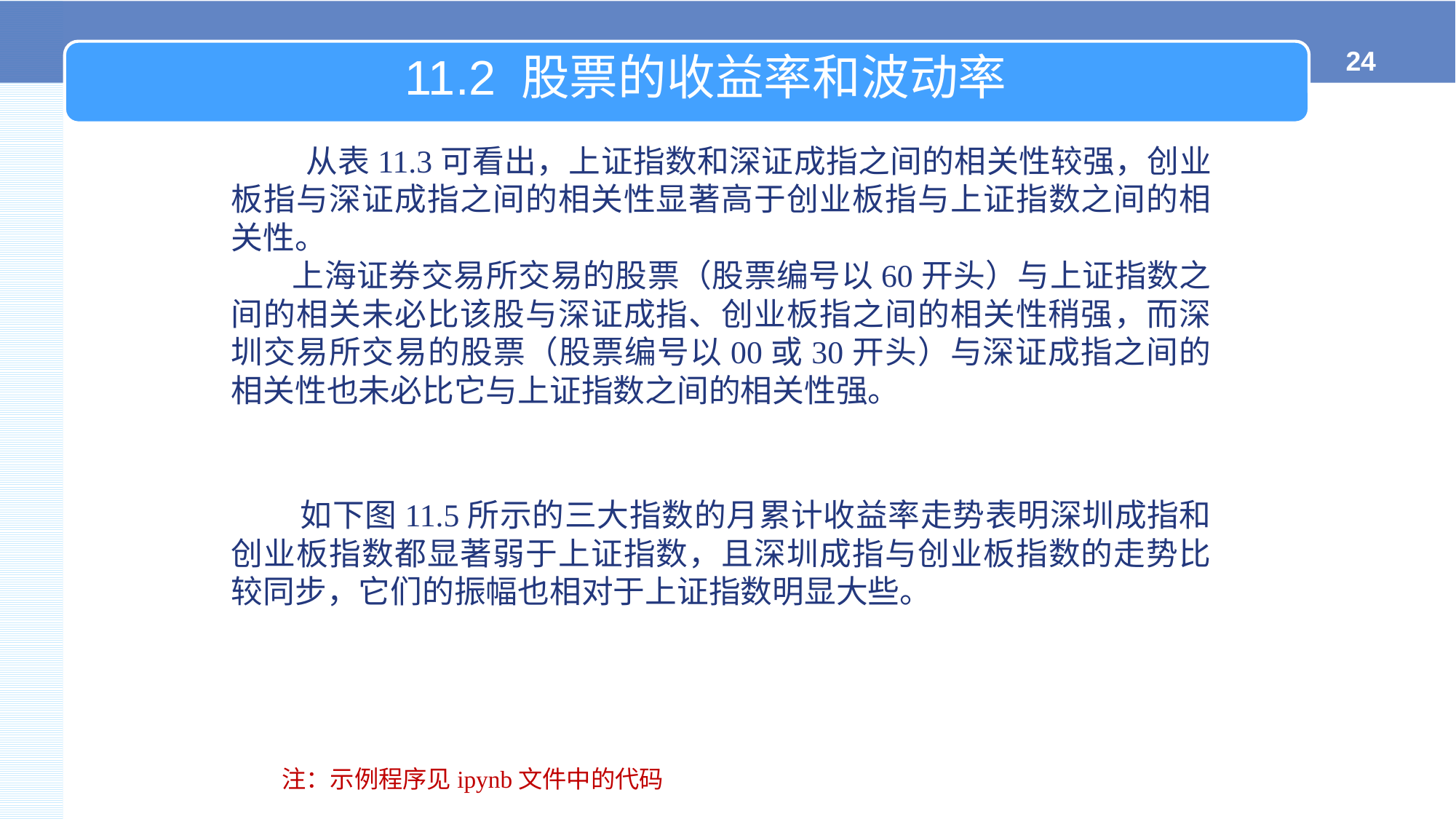

11.2 股票的收益率和波动率
         从表11.3可看出，上证指数和深证成指之间的相关性较强，创业板指与深证成指之间的相关性显著高于创业板指与上证指数之间的相关性。
       上海证券交易所交易的股票（股票编号以60开头）与上证指数之间的相关未必比该股与深证成指、创业板指之间的相关性稍强，而深圳交易所交易的股票（股票编号以00或30开头）与深证成指之间的相关性也未必比它与上证指数之间的相关性强。
        如下图11.5所示的三大指数的月累计收益率走势表明深圳成指和创业板指数都显著弱于上证指数，且深圳成指与创业板指数的走势比较同步，它们的振幅也相对于上证指数明显大些。
注：示例程序见ipynb文件中的代码